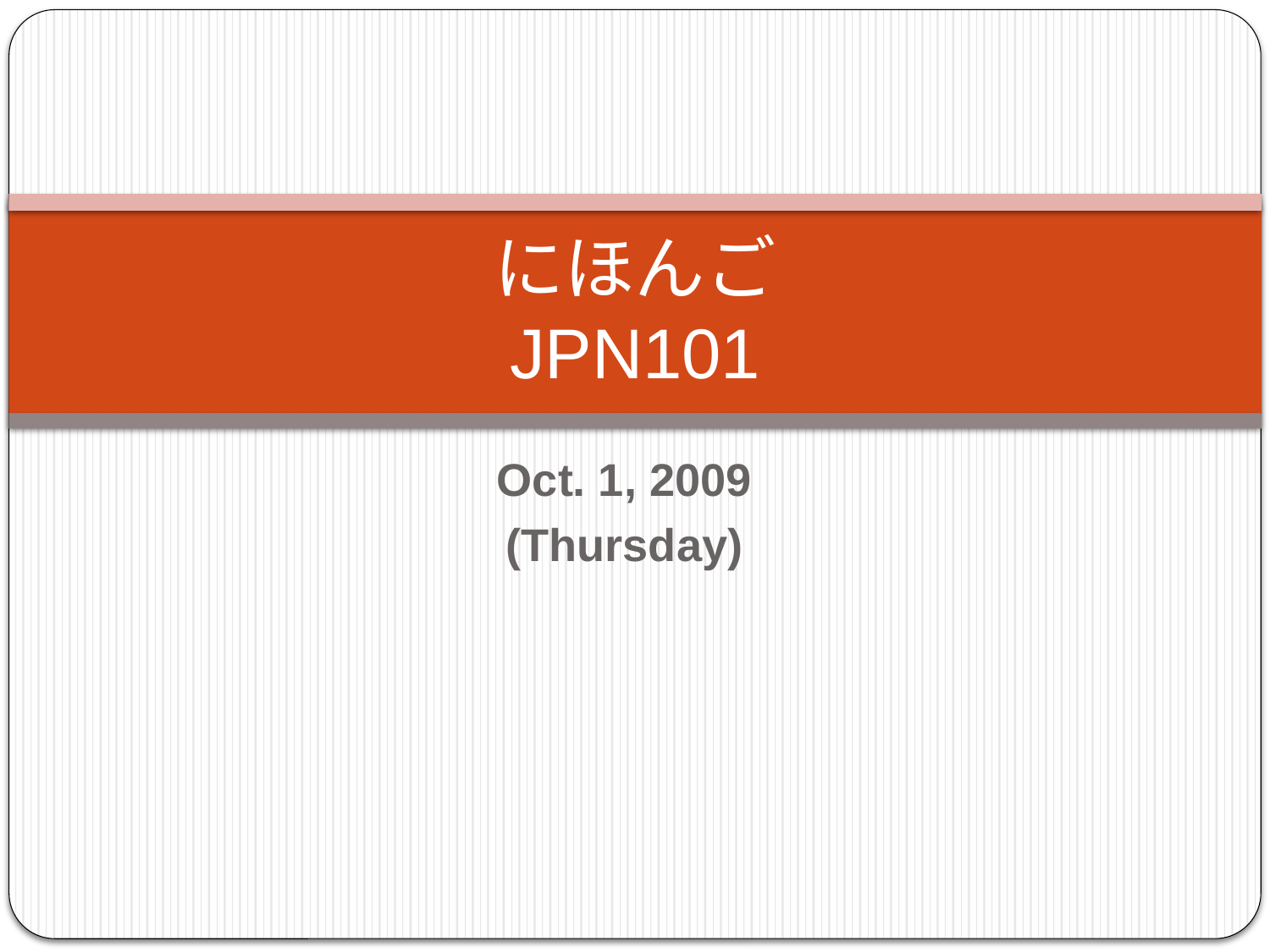

# にほんご JPN101
Oct. 1, 2009
(Thursday)